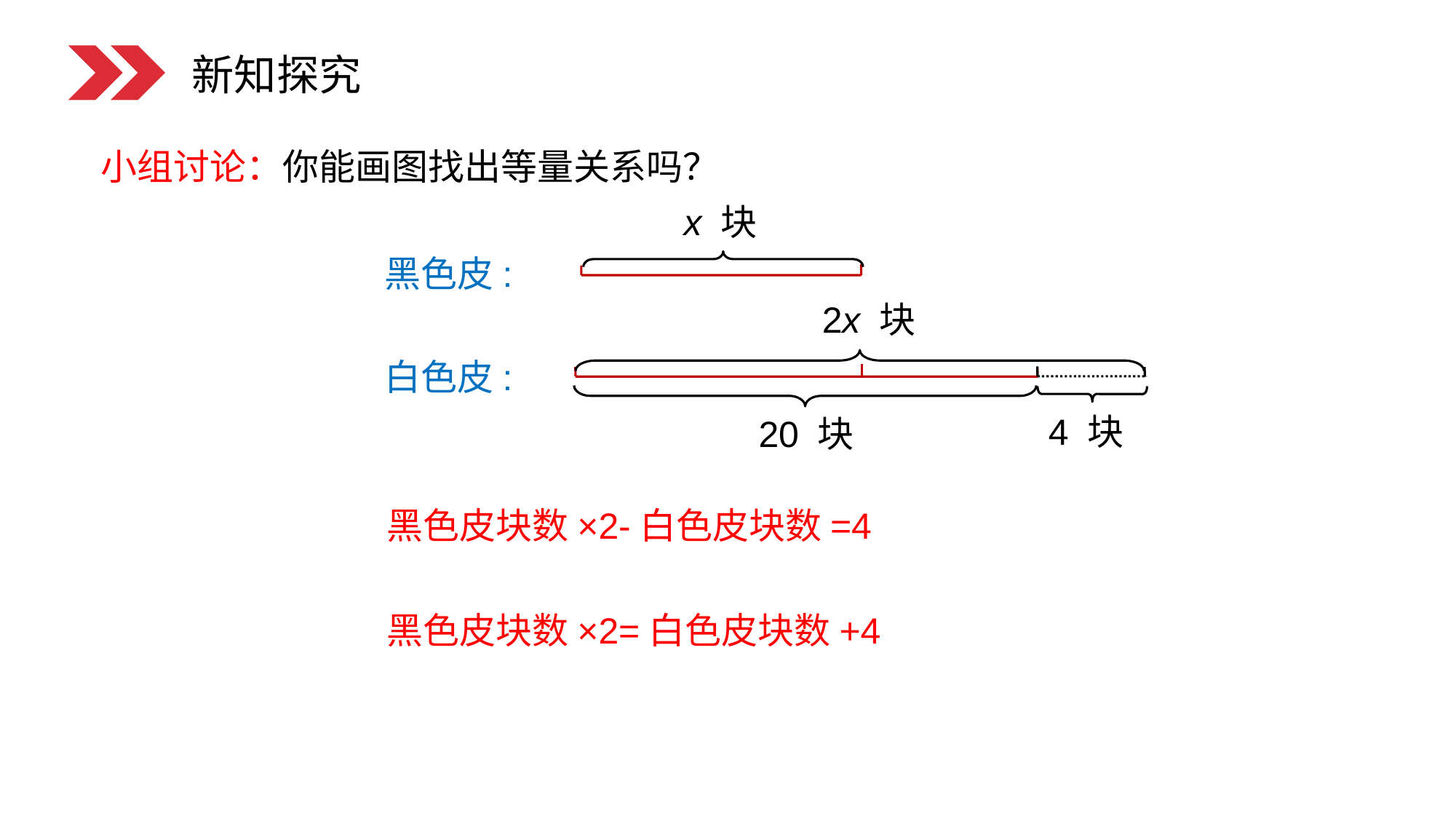

新知探究

小组讨论：你能画图找出等量关系吗？

x 块
黑色皮:
2x 块

白色皮:

4 块
20 块
黑色皮块数×2-白色皮块数=4
黑色皮块数×2=白色皮块数+4